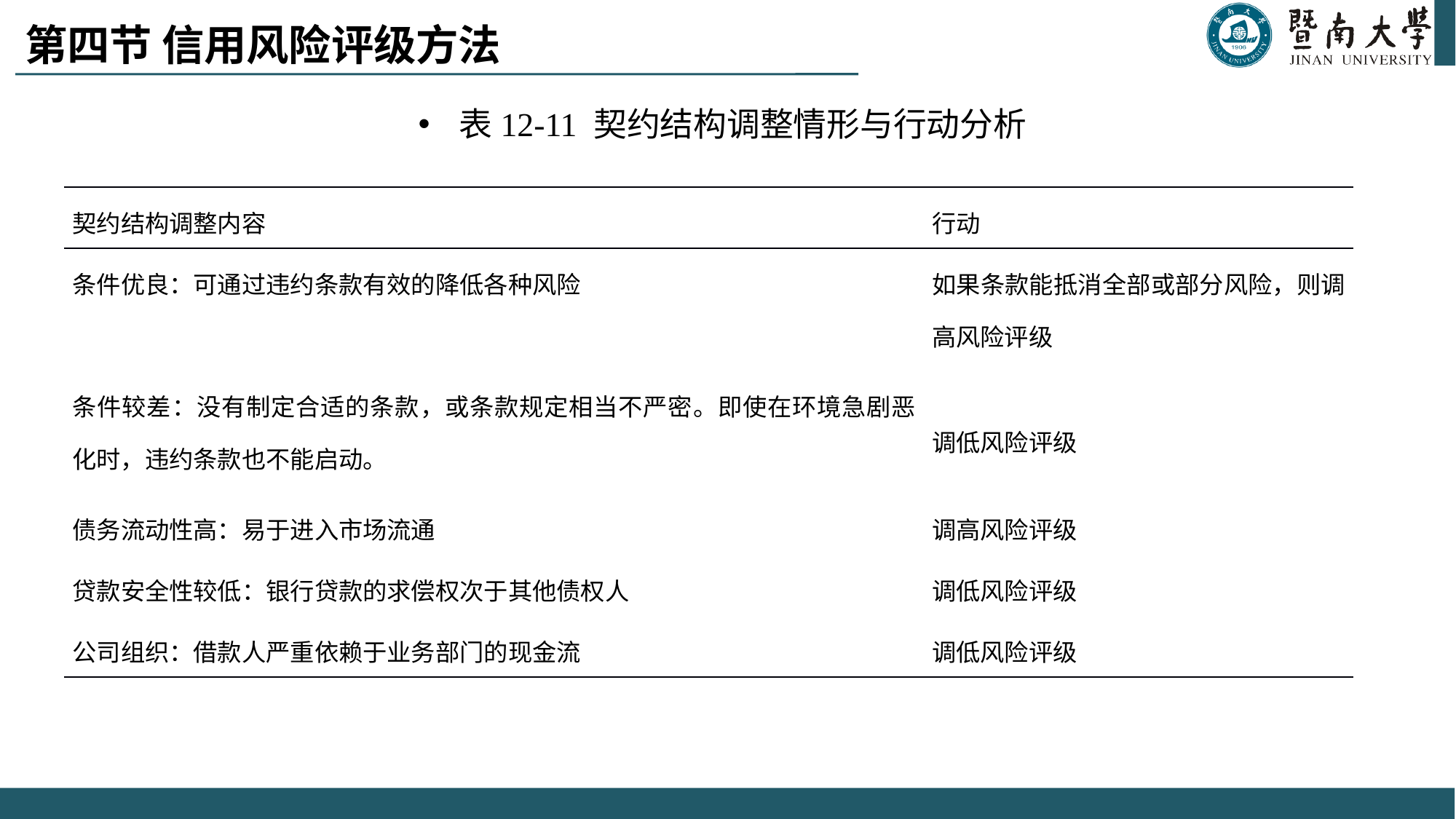

# 第四节 信用风险评级方法
表12-11 契约结构调整情形与行动分析
| 契约结构调整内容 | 行动 |
| --- | --- |
| 条件优良：可通过违约条款有效的降低各种风险 | 如果条款能抵消全部或部分风险，则调高风险评级 |
| 条件较差：没有制定合适的条款，或条款规定相当不严密。即使在环境急剧恶化时，违约条款也不能启动。 | 调低风险评级 |
| 债务流动性高：易于进入市场流通 | 调高风险评级 |
| 贷款安全性较低：银行贷款的求偿权次于其他债权人 | 调低风险评级 |
| 公司组织：借款人严重依赖于业务部门的现金流 | 调低风险评级 |